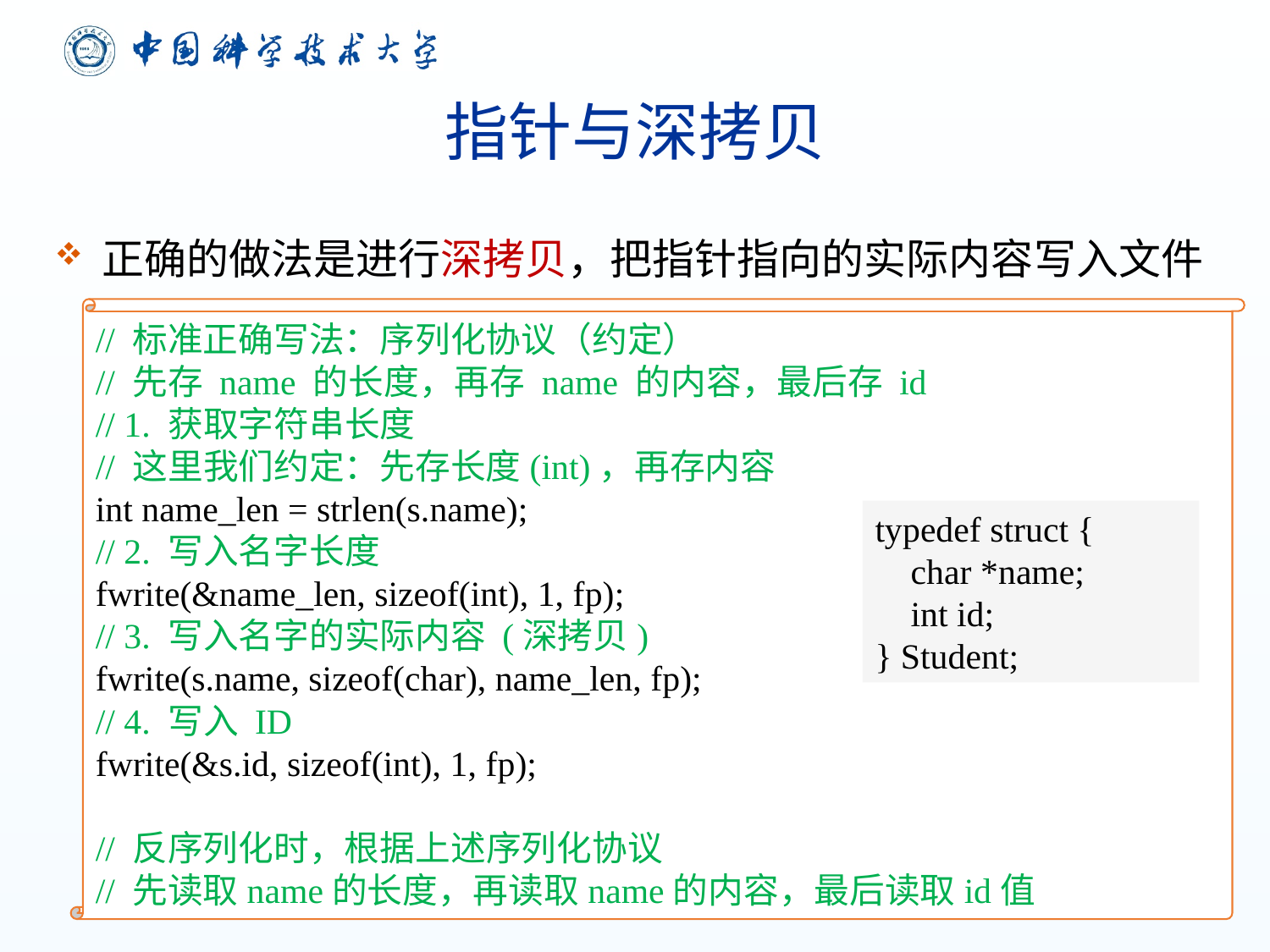

# 指针与深拷贝
正确的做法是进行深拷贝，把指针指向的实际内容写入文件

// 标准正确写法：序列化协议（约定）
// 先存 name 的长度，再存 name 的内容，最后存 id
// 1. 获取字符串长度
// 这里我们约定：先存长度(int)，再存内容
int name_len = strlen(s.name);
// 2. 写入名字长度
fwrite(&name_len, sizeof(int), 1, fp);
// 3. 写入名字的实际内容 (深拷贝)
fwrite(s.name, sizeof(char), name_len, fp);
// 4. 写入 ID
fwrite(&s.id, sizeof(int), 1, fp);

// 反序列化时，根据上述序列化协议
// 先读取name的长度，再读取name的内容，最后读取id值
typedef struct {
    char *name;
    int id;
} Student;